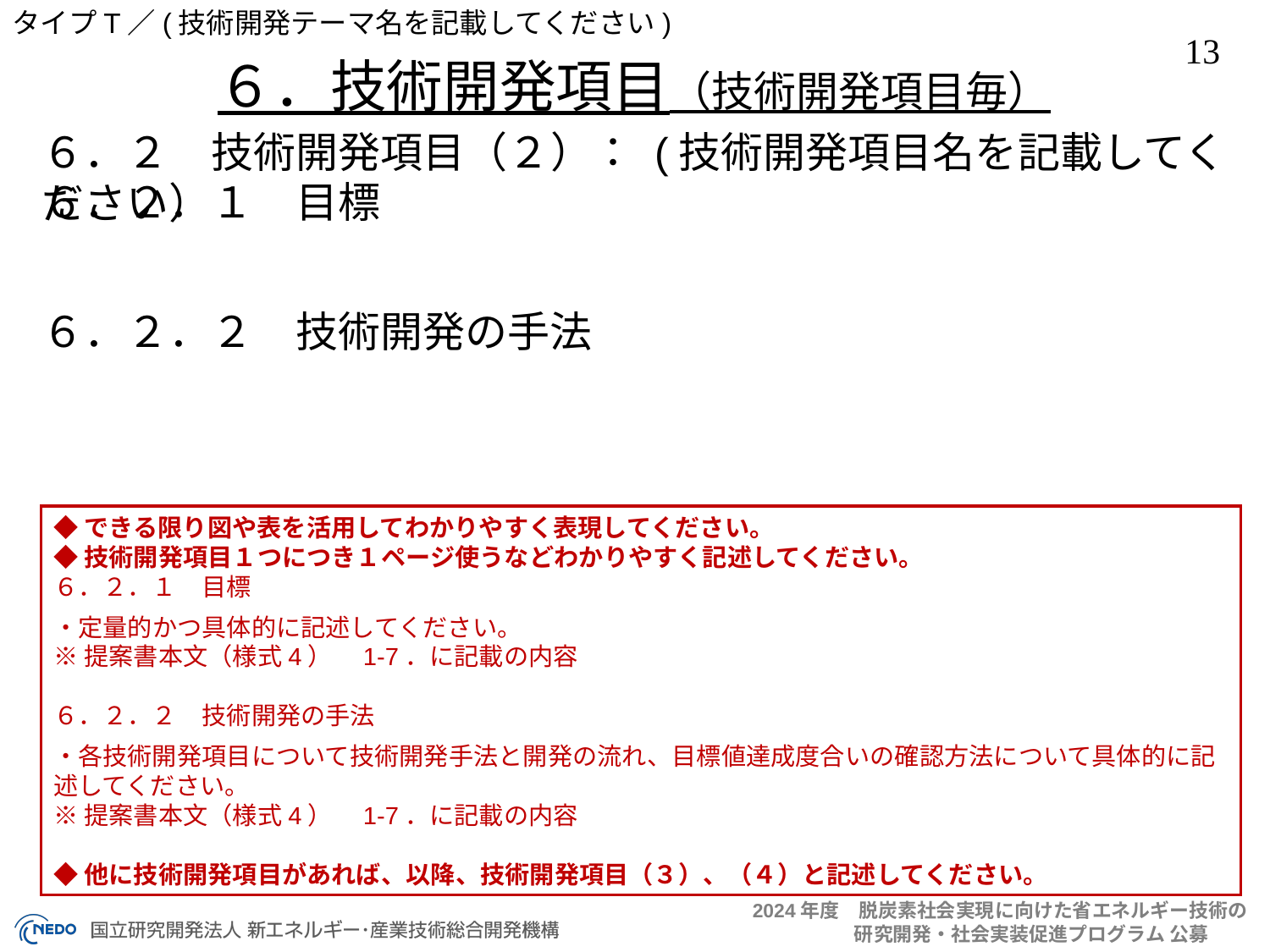

６．技術開発項目（技術開発項目毎）
６．２　技術開発項目（２）： (技術開発項目名を記載してください）
６．２．１　目標

６．２．２　技術開発の手法

◆できる限り図や表を活用してわかりやすく表現してください。
◆技術開発項目１つにつき１ページ使うなどわかりやすく記述してください。
６．２．１　目標
・定量的かつ具体的に記述してください。
※提案書本文（様式4）　1-7．に記載の内容

６．２．２　技術開発の手法
・各技術開発項目について技術開発手法と開発の流れ、目標値達成度合いの確認方法について具体的に記述してください。
※提案書本文（様式4）　1-7．に記載の内容

◆他に技術開発項目があれば、以降、技術開発項目（３）、（４）と記述してください。